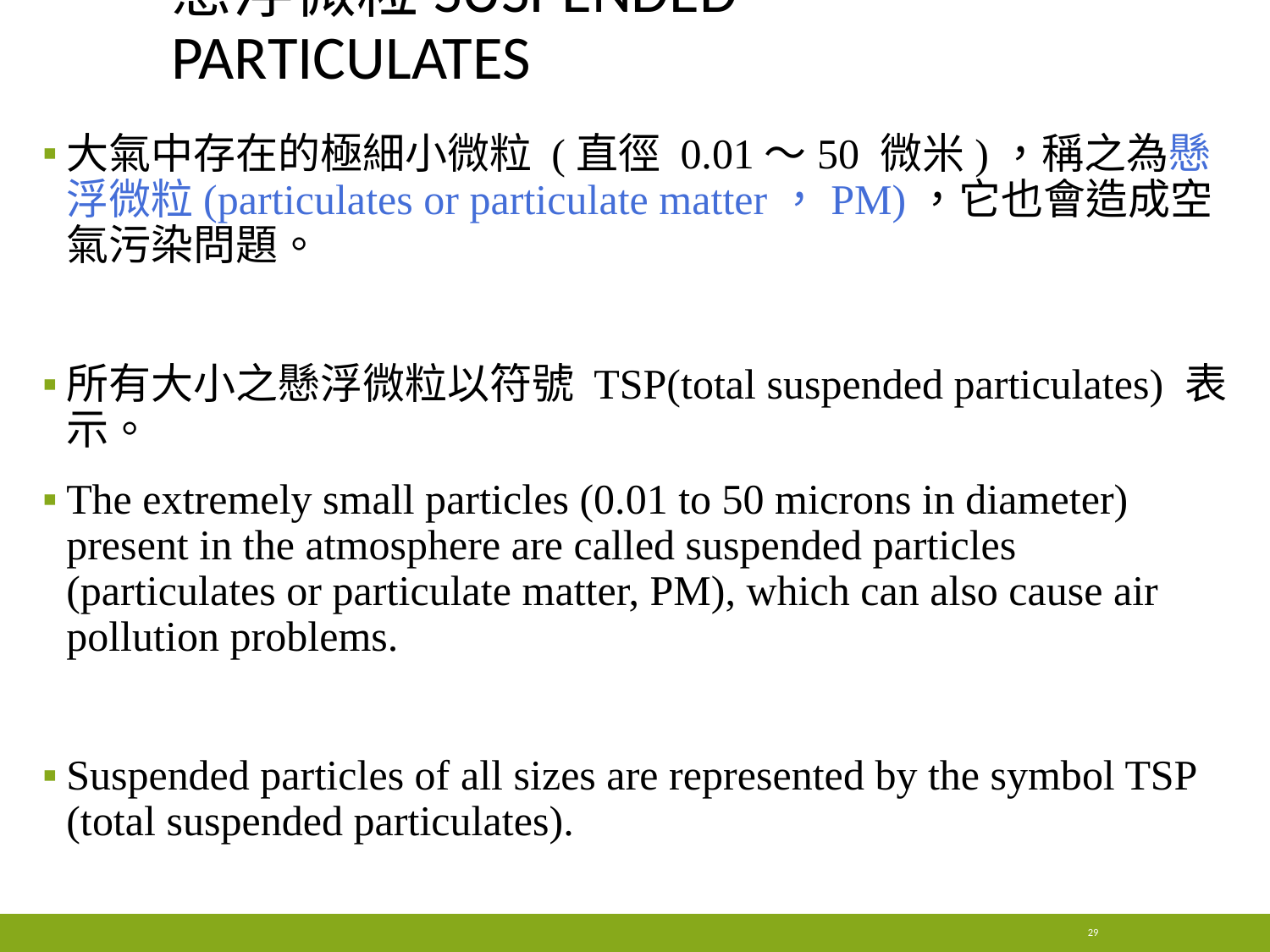

# 懸浮微粒suspended particulates
大氣中存在的極細小微粒 (直徑 0.01～50 微米)，稱之為懸浮微粒(particulates or particulate matter，PM)，它也會造成空氣污染問題。

所有大小之懸浮微粒以符號 TSP(total suspended particulates) 表示。
The extremely small particles (0.01 to 50 microns in diameter) present in the atmosphere are called suspended particles (particulates or particulate matter, PM), which can also cause air pollution problems.

Suspended particles of all sizes are represented by the symbol TSP (total suspended particulates).
29